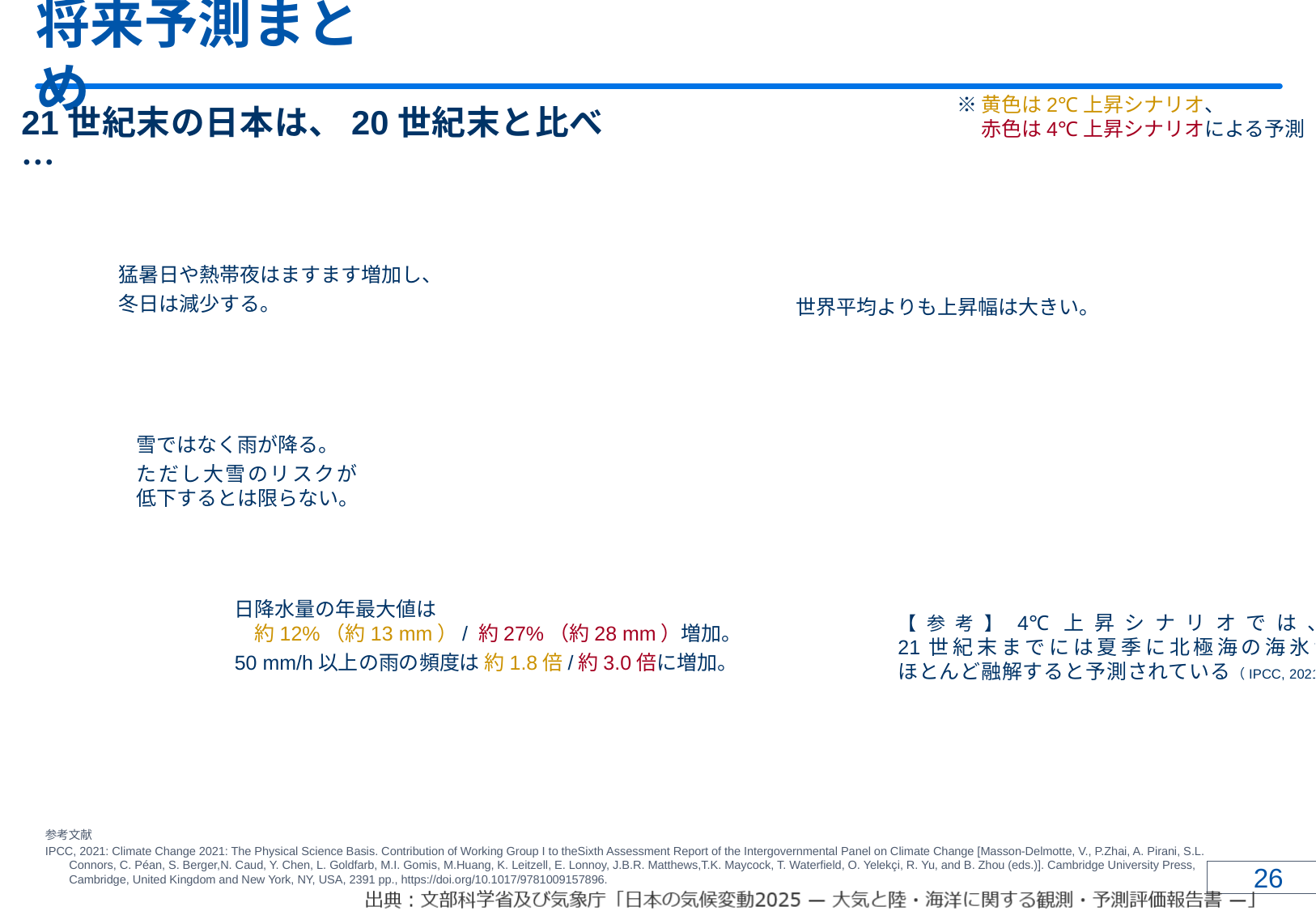

# 将来予測まとめ
※	黄色は2℃上昇シナリオ、
赤色は4℃上昇シナリオによる予測
21世紀末の日本は、20世紀末と比べ…
年平均気温が約1.4℃/約4.5℃上昇
日本近海の平均海面水温が
約1.13℃/約3.45℃上昇
猛暑日や熱帯夜はますます増加し、
冬日は減少する。
世界平均よりも上昇幅は大きい。
沿岸の海面水位が
約0.40m/約0.68m上昇
降雪・積雪は減少
雪ではなく雨が降る。
ただし大雪のリスクが
低下するとは限らない。
3月のオホーツク海海氷面積は
約32%/約78%減少
激しい雨が増える
日降水量の年最大値は
　約12%（約13 mm）/ 約27%（約28 mm）増加。
50 mm/h以上の雨の頻度は 約1.8倍/約3.0倍に増加。
【参考】4℃上昇シナリオでは、
21世紀末までには夏季に北極海の海氷が
ほとんど融解すると予測されている（IPCC, 2021）。
日本周辺海域においても
世界平均と同程度の速度で
海洋酸性化が進行
台風は強まる
台風に伴う雨は増加
参考文献
IPCC, 2021: Climate Change 2021: The Physical Science Basis. Contribution of Working Group I to theSixth Assessment Report of the Intergovernmental Panel on Climate Change [Masson-Delmotte, V., P.Zhai, A. Pirani, S.L. Connors, C. Péan, S. Berger,N. Caud, Y. Chen, L. Goldfarb, M.I. Gomis, M.Huang, K. Leitzell, E. Lonnoy, J.B.R. Matthews,T.K. Maycock, T. Waterfield, O. Yelekçi, R. Yu, and B. Zhou (eds.)]. Cambridge University Press, Cambridge, United Kingdom and New York, NY, USA, 2391 pp., https://doi.org/10.1017/9781009157896.